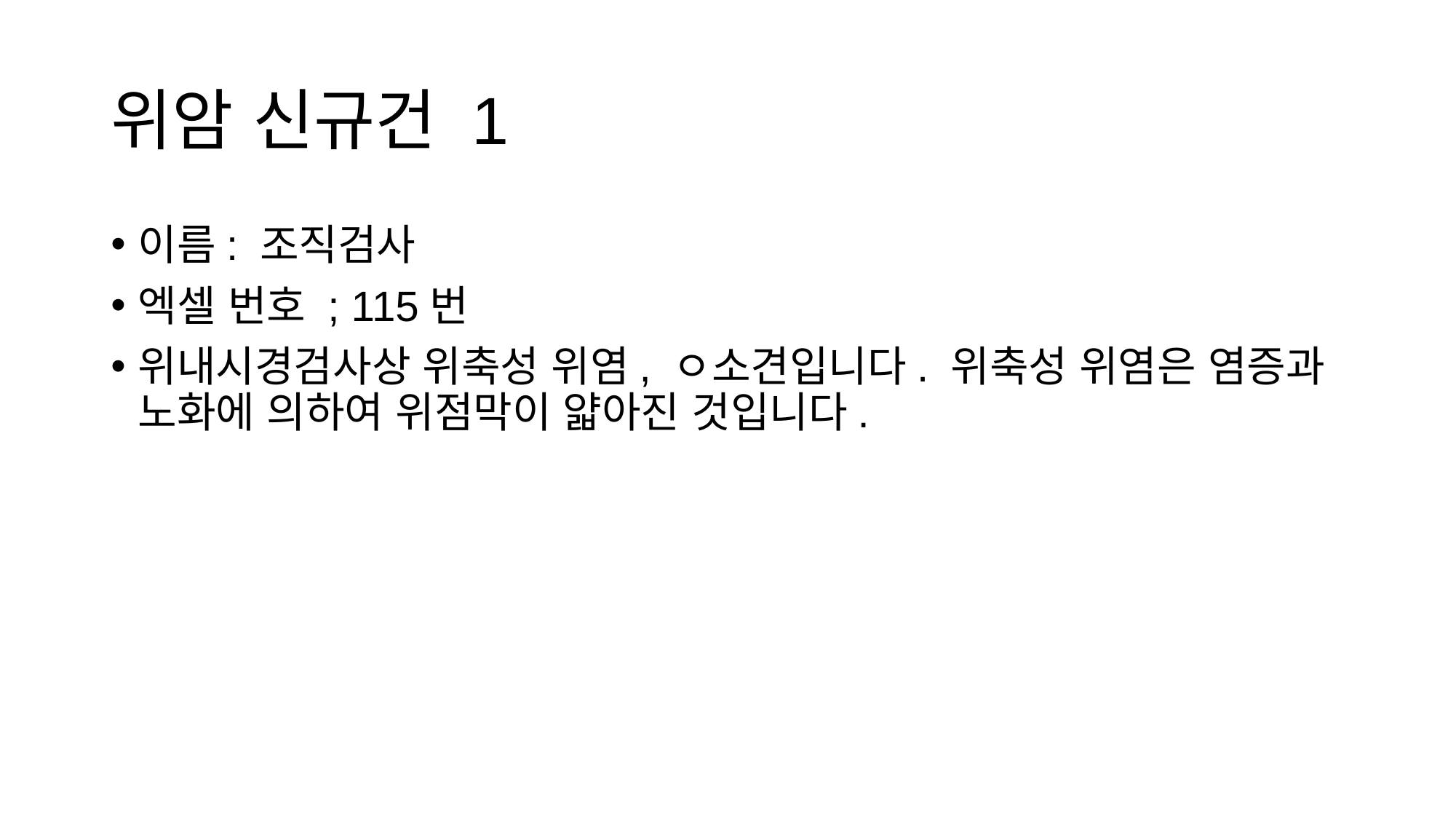

# 위암 신규건 1
이름: 조직검사
엑셀 번호 ; 115번
위내시경검사상 위축성 위염, ㅇ소견입니다. 위축성 위염은 염증과 노화에 의하여 위점막이 얇아진 것입니다.